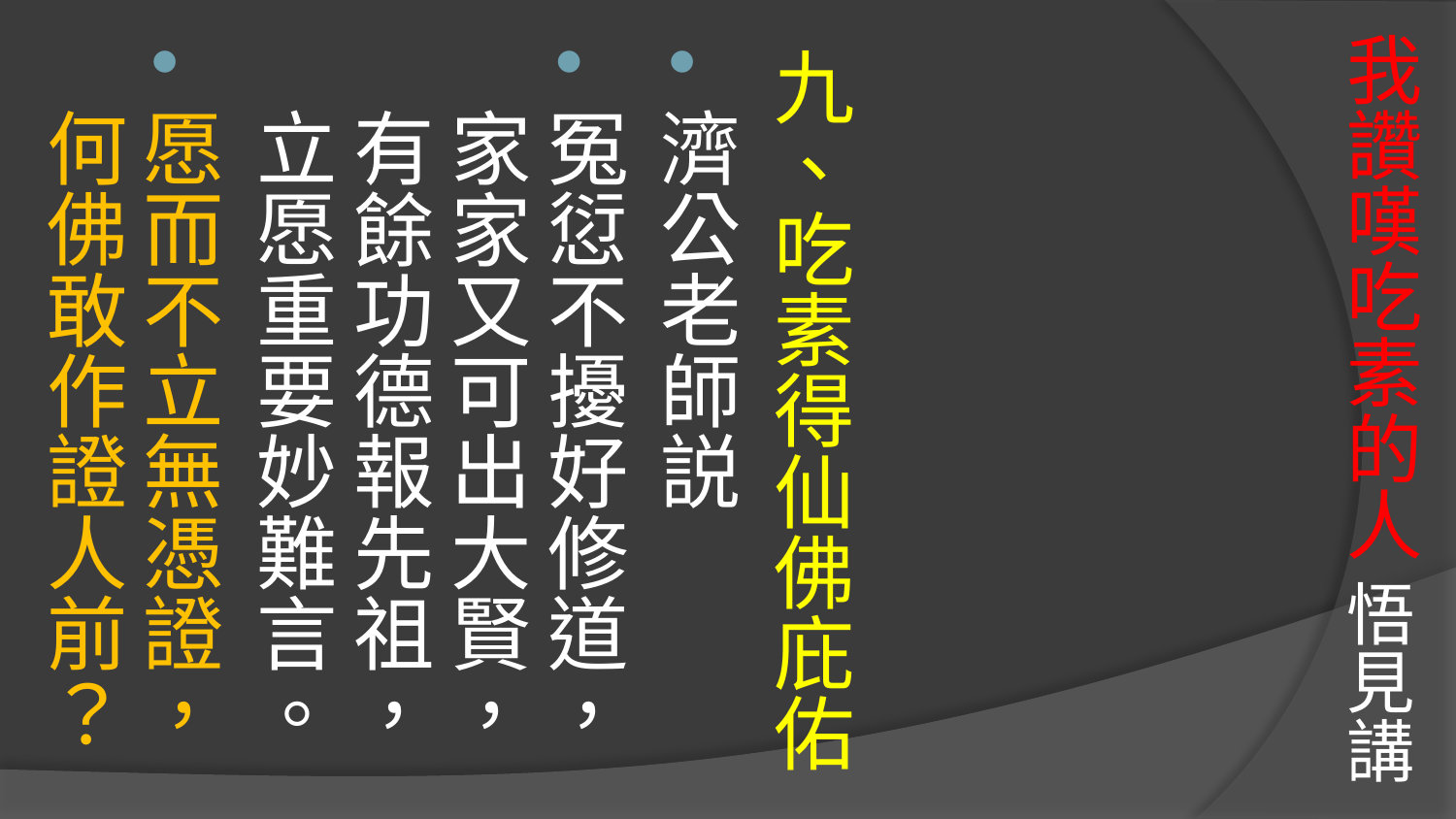

# 我讚嘆吃素的人 悟見講
九、吃素得仙佛庇佑
濟公老師説
冤愆不擾好修道，家家又可出大賢，
有餘功德報先祖，立愿重要妙難言。
愿而不立無憑證，何佛敢作證人前？